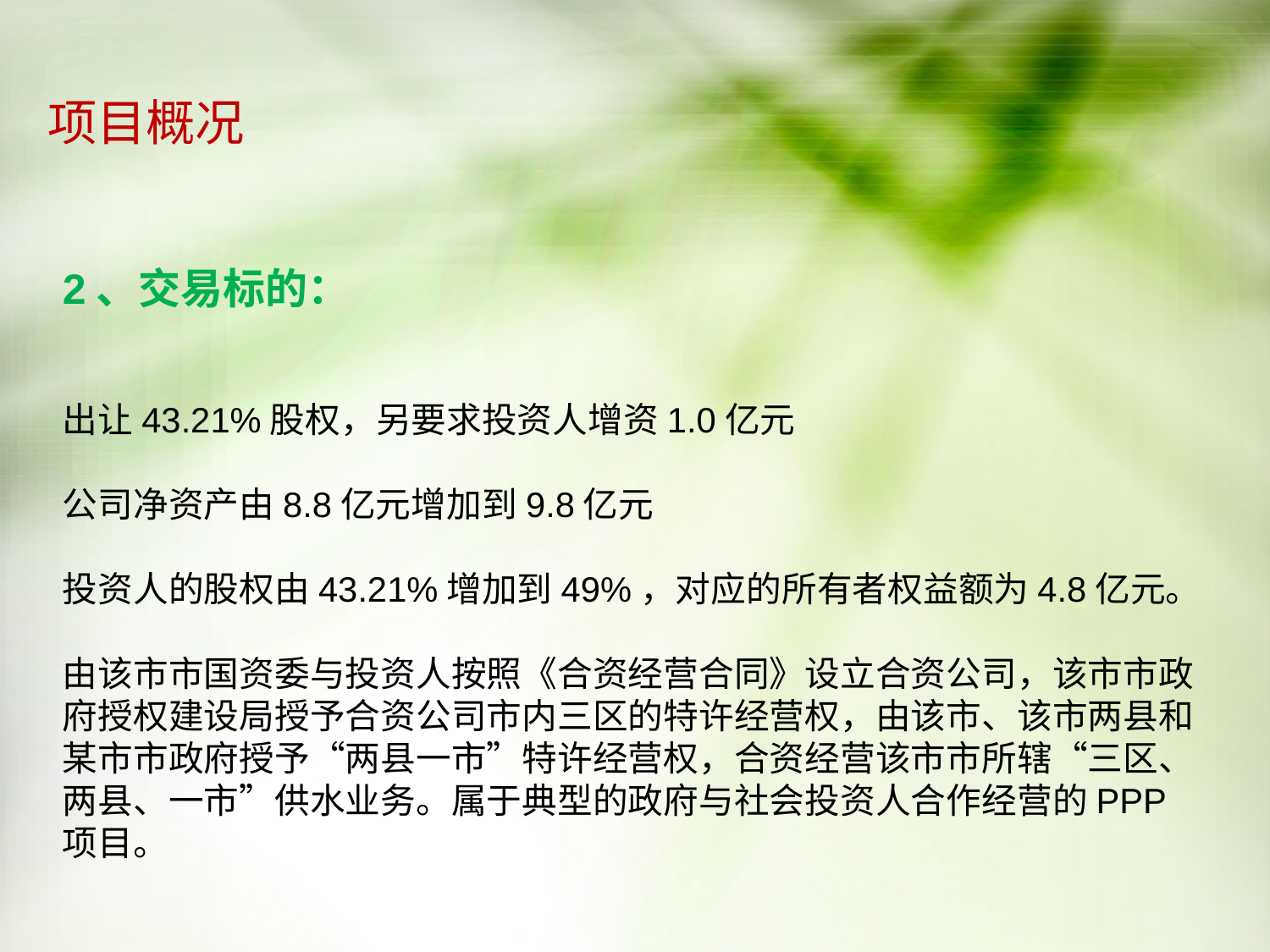

项目概况
2、交易标的：

出让43.21%股权，另要求投资人增资1.0亿元

公司净资产由8.8亿元增加到9.8亿元

投资人的股权由43.21%增加到49%，对应的所有者权益额为4.8亿元。

由该市市国资委与投资人按照《合资经营合同》设立合资公司，该市市政府授权建设局授予合资公司市内三区的特许经营权，由该市、该市两县和某市市政府授予“两县一市”特许经营权，合资经营该市市所辖“三区、两县、一市”供水业务。属于典型的政府与社会投资人合作经营的PPP项目。